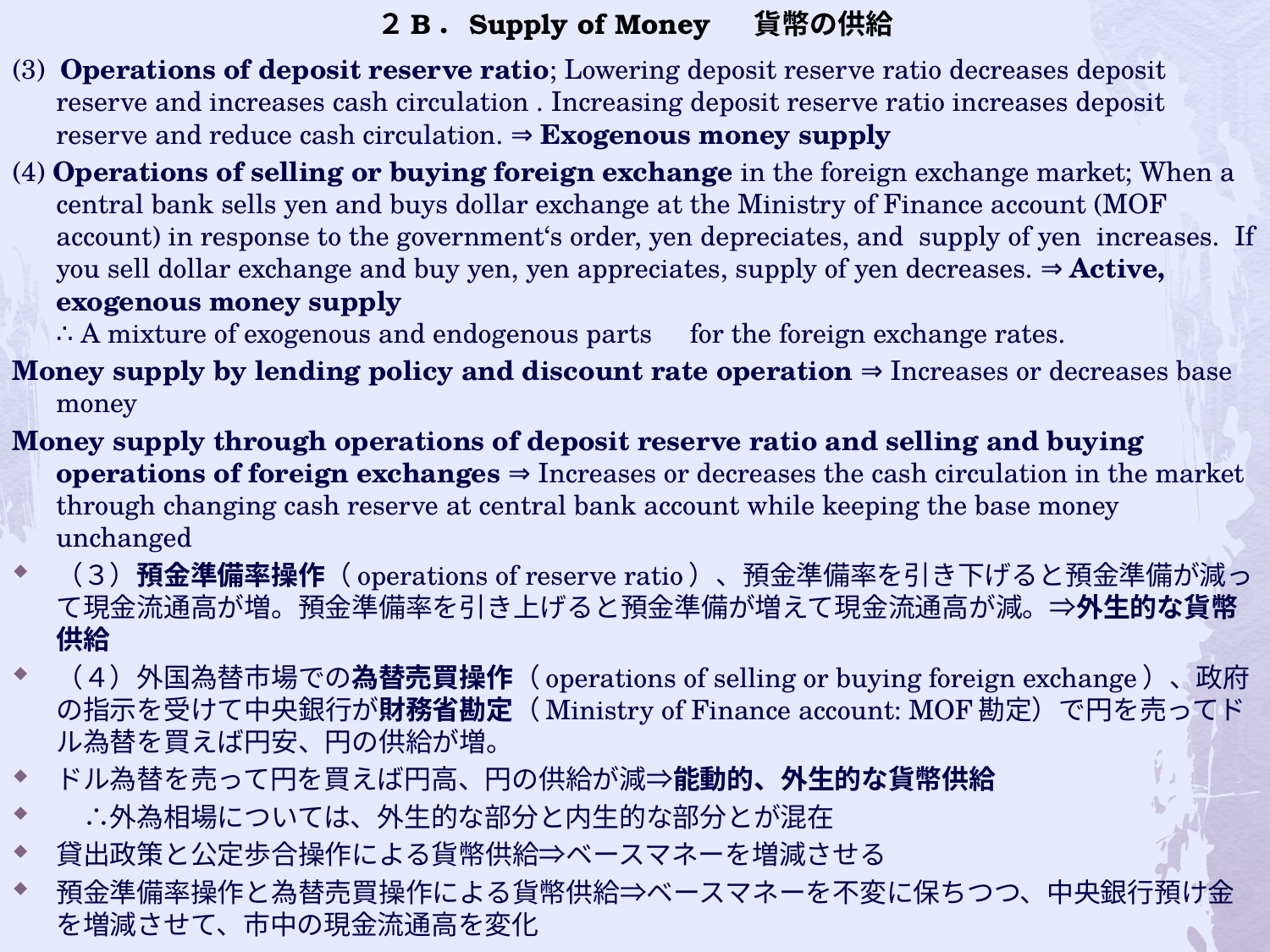

# ２B．Supply of Money    貨幣の供給
(3)  Operations of deposit reserve ratio; Lowering deposit reserve ratio decreases deposit reserve and increases cash circulation . Increasing deposit reserve ratio increases deposit reserve and reduce cash circulation. ⇒ Exogenous money supply
(4) Operations of selling or buying foreign exchange in the foreign exchange market; When a central bank sells yen and buys dollar exchange at the Ministry of Finance account (MOF account) in response to the government‘s order, yen depreciates, and  supply of yen  increases.  If you sell dollar exchange and buy yen, yen appreciates, supply of yen decreases. ⇒ Active, exogenous money supply
∴ A mixture of exogenous and endogenous parts　for the foreign exchange rates.
Money supply by lending policy and discount rate operation ⇒ Increases or decreases base money
Money supply through operations of deposit reserve ratio and selling and buying operations of foreign exchanges ⇒ Increases or decreases the cash circulation in the market through changing cash reserve at central bank account while keeping the base money unchanged
（３）預金準備率操作（operations of reserve ratio）、預金準備率を引き下げると預金準備が減って現金流通高が増。預金準備率を引き上げると預金準備が増えて現金流通高が減。⇒外生的な貨幣供給
（４）外国為替市場での為替売買操作（operations of selling or buying foreign exchange）、政府の指示を受けて中央銀行が財務省勘定（Ministry of Finance account: MOF勘定）で円を売ってドル為替を買えば円安、円の供給が増。
ドル為替を売って円を買えば円高、円の供給が減⇒能動的、外生的な貨幣供給
　∴外為相場については、外生的な部分と内生的な部分とが混在
貸出政策と公定歩合操作による貨幣供給⇒ベースマネーを増減させる
預金準備率操作と為替売買操作による貨幣供給⇒ベースマネーを不変に保ちつつ、中央銀行預け金を増減させて、市中の現金流通高を変化